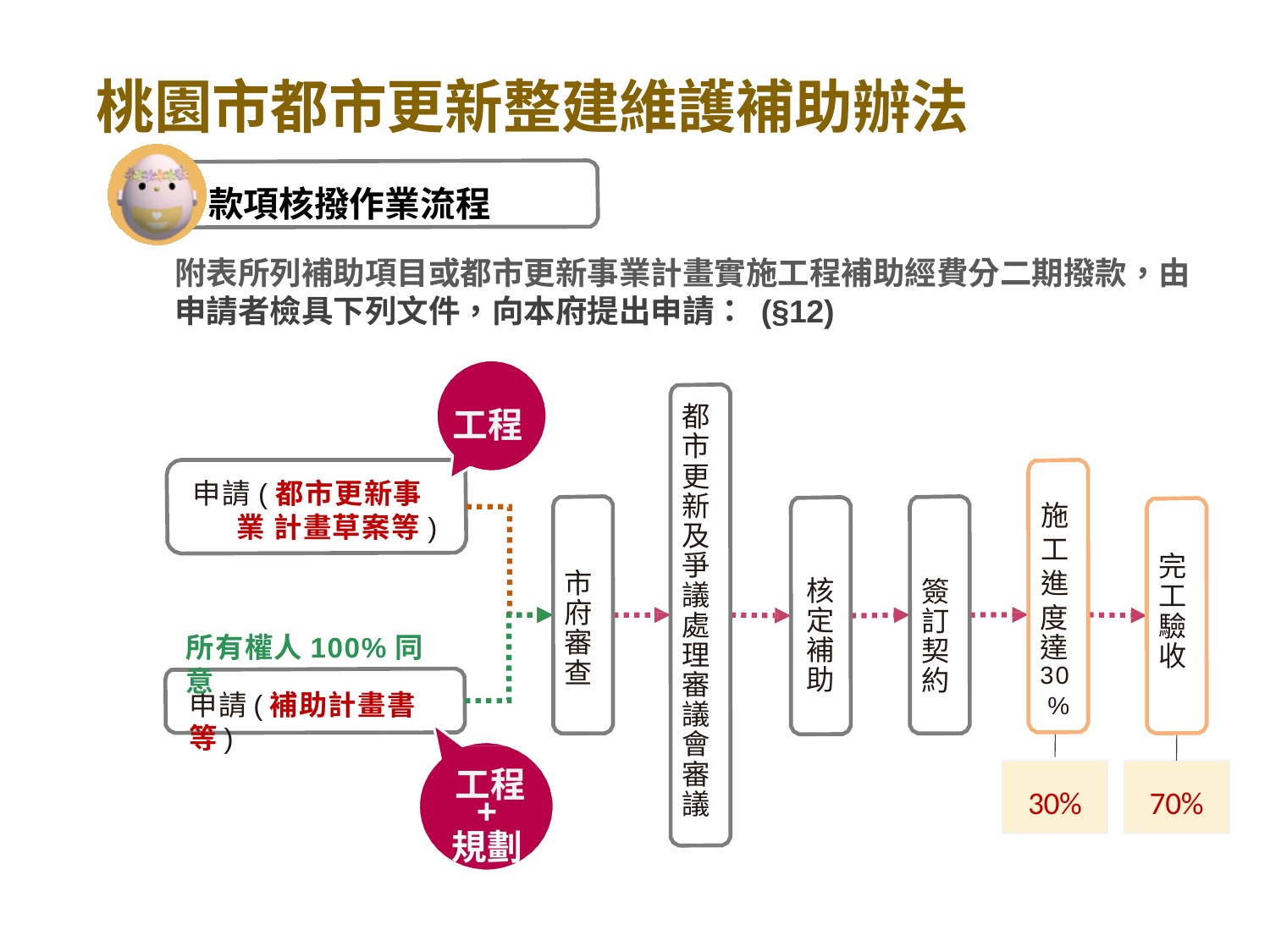

桃園市都市更新整建維護補助辦法

款項核撥作業流程
附表所列補助項目或都市更新事業計畫實施工程補助經費分二期撥款，由
申請者檢具下列文件，向本府提出申請： (§12)

 工程

都市 更 新及爭議處理審議會審議

申請(都市更新事業 計畫草案等)

施工進

完工 驗 收
市府 審 查
核定 補 助
簽訂 契 約
度 達 30
%

所有權人100%同意

申請(補助計畫書等)

    工程

30%
70%
+
規劃